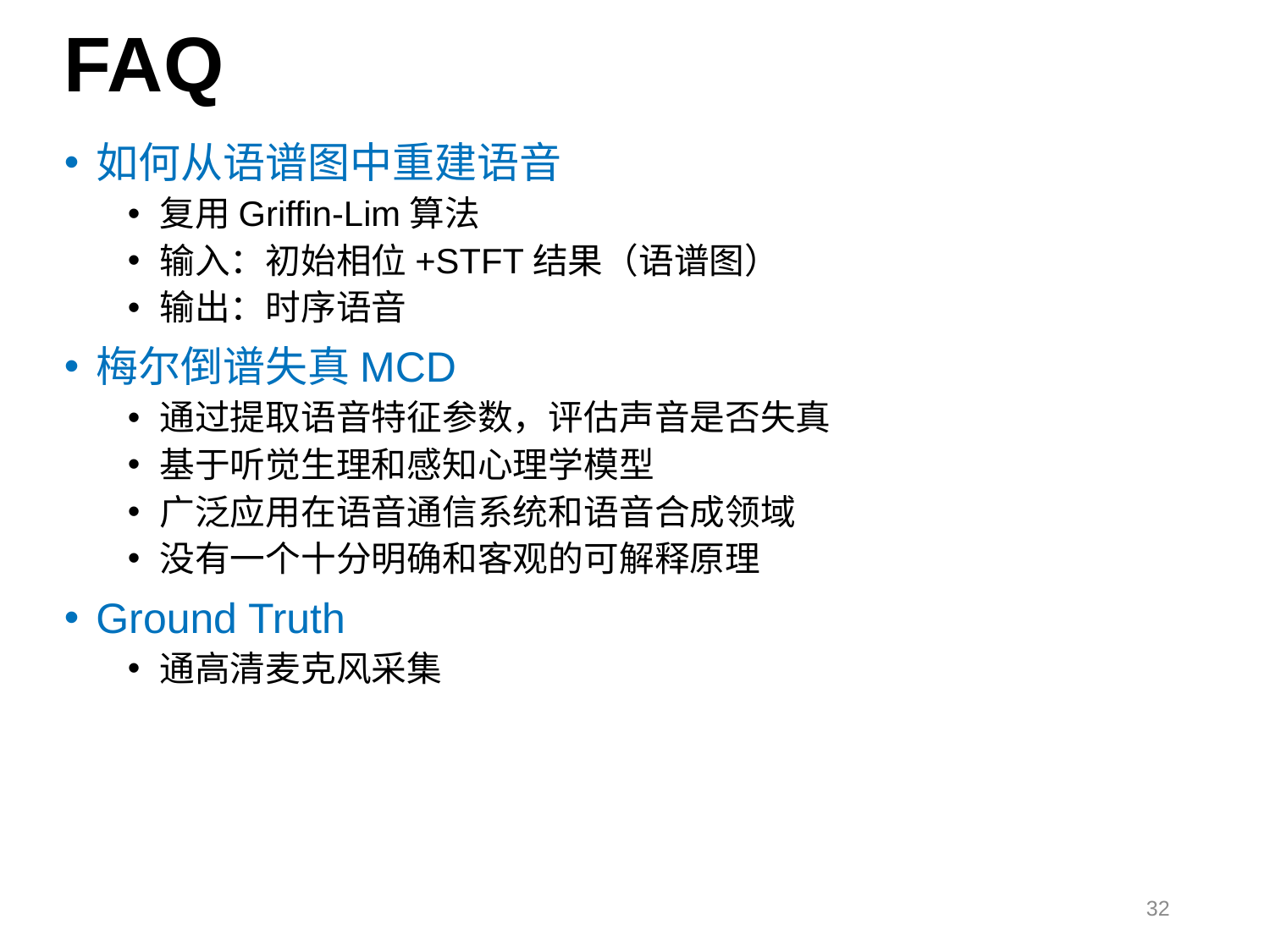

# FAQ
如何从语谱图中重建语音
复用Griffin-Lim算法
输入：初始相位+STFT结果（语谱图）
输出：时序语音
梅尔倒谱失真MCD
通过提取语音特征参数，评估声音是否失真
基于听觉生理和感知心理学模型
广泛应用在语音通信系统和语音合成领域
没有一个十分明确和客观的可解释原理
Ground Truth
通高清麦克风采集
32